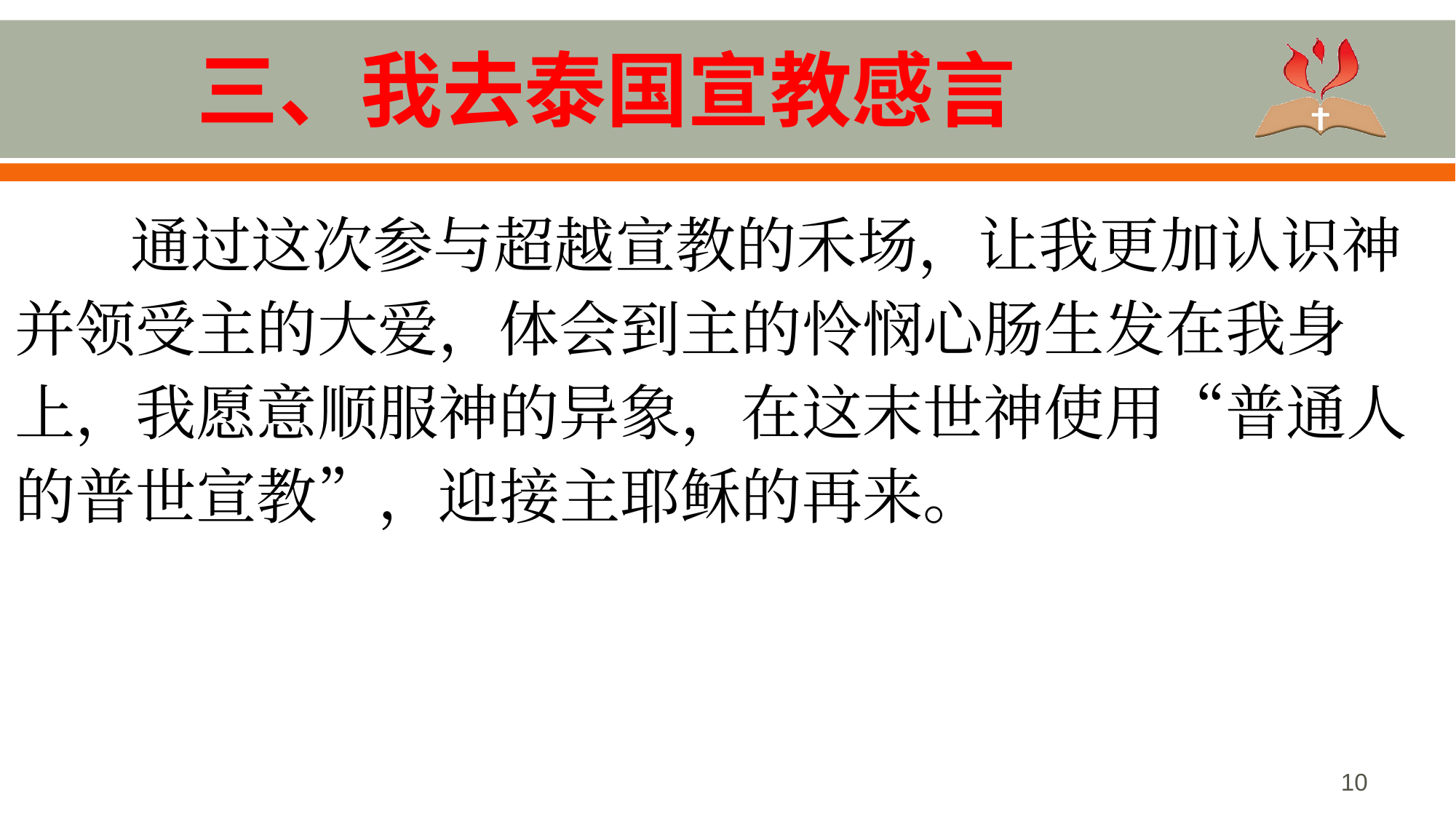

# 三、我去泰国宣教感言
通过这次参与超越宣教的禾场，让我更加认识神并领受主的大爱，体会到主的怜悯心肠生发在我身上，我愿意顺服神的异象，在这末世神使用“普通人的普世宣教”，迎接主耶稣的再来。

10